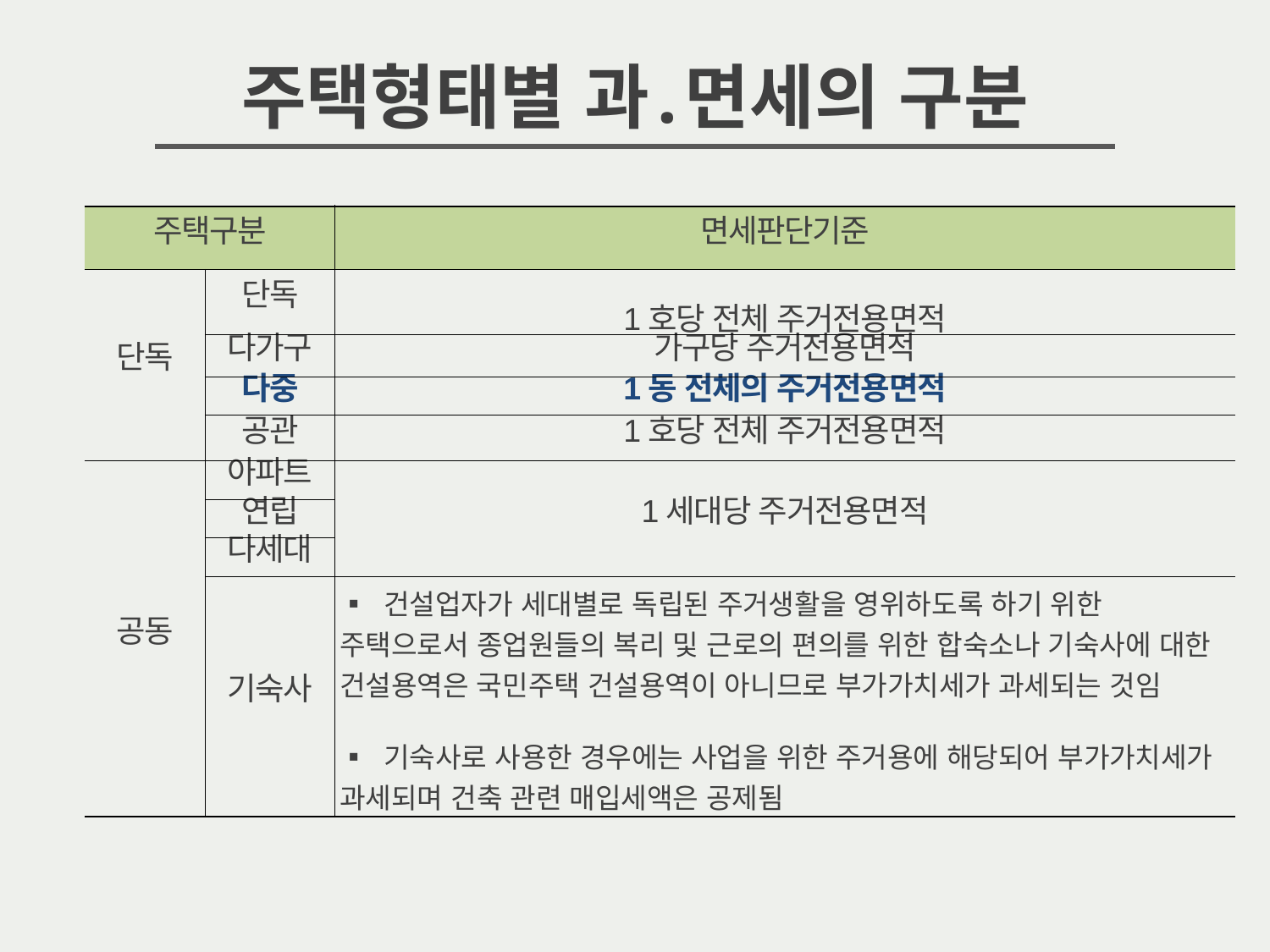

주택형태별 과․면세의 구분

| 주택구분 |  | 면세판단기준 |
| --- | --- | --- |
| 단독 | 단독 | 1호당 전체 주거전용면적 |
|  | 다가구 | 가구당 주거전용면적 |
|  | 다중 | 1동 전체의 주거전용면적 |
|  | 공관 | 1호당 전체 주거전용면적 |
| 공동 | 아파트 | 1세대당 주거전용면적 |
|  | 연립 |  |
|  | 다세대 |  |
|  | 기숙사 | ▪ 건설업자가 세대별로 독립된 주거생활을 영위하도록 하기 위한 주택으로서 종업원들의 복리 및 근로의 편의를 위한 합숙소나 기숙사에 대한 건설용역은 국민주택 건설용역이 아니므로 부가가치세가 과세되는 것임 ▪ 기숙사로 사용한 경우에는 사업을 위한 주거용에 해당되어 부가가치세가 과세되며 건축 관련 매입세액은 공제됨 |